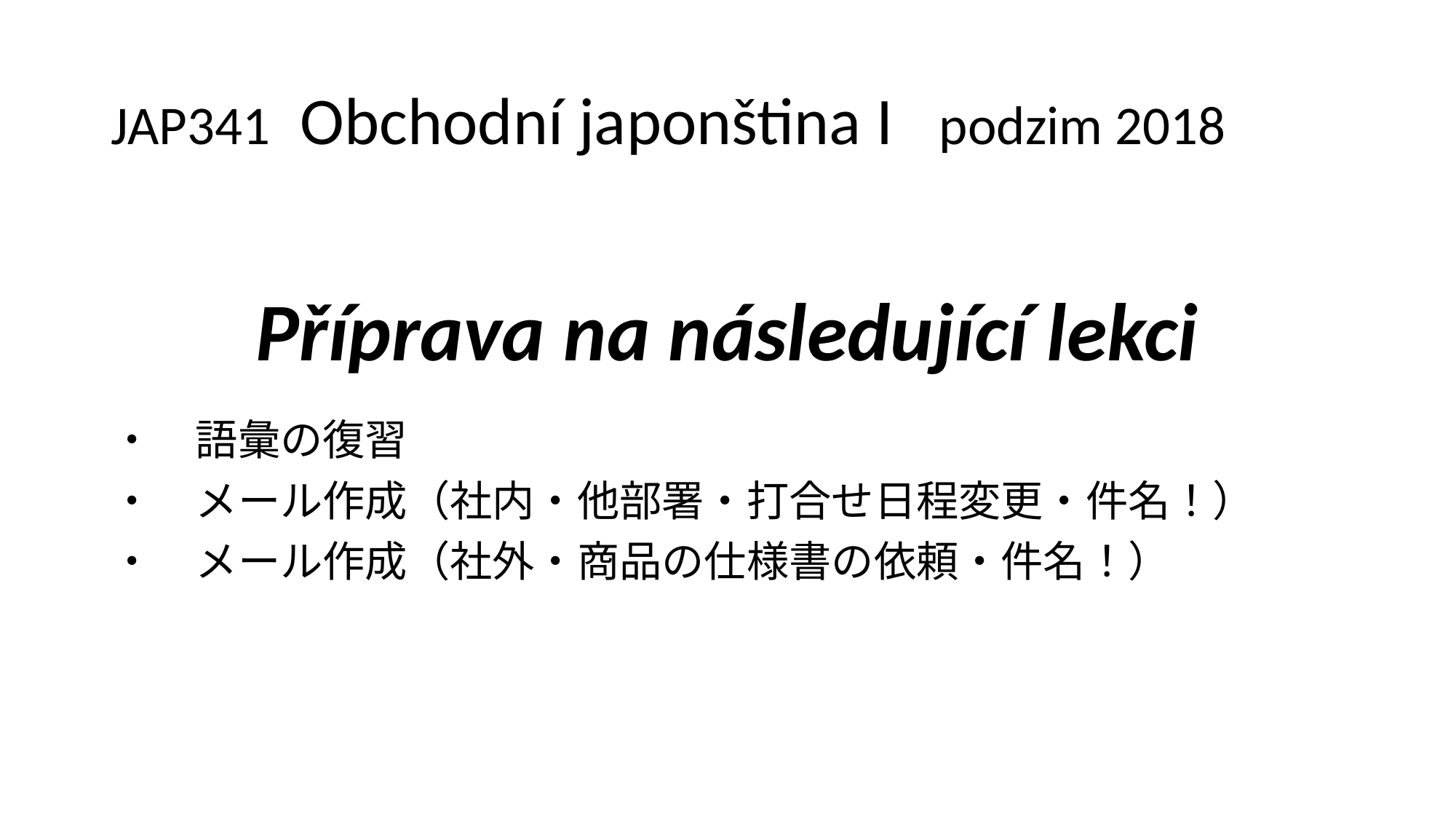

# JAP341  Obchodní japonština I   podzim 2018
Příprava na následující lekci

・　語彙の復習
・　メール作成（社内・他部署・打合せ日程変更・件名！）
・　メール作成（社外・商品の仕様書の依頼・件名！）